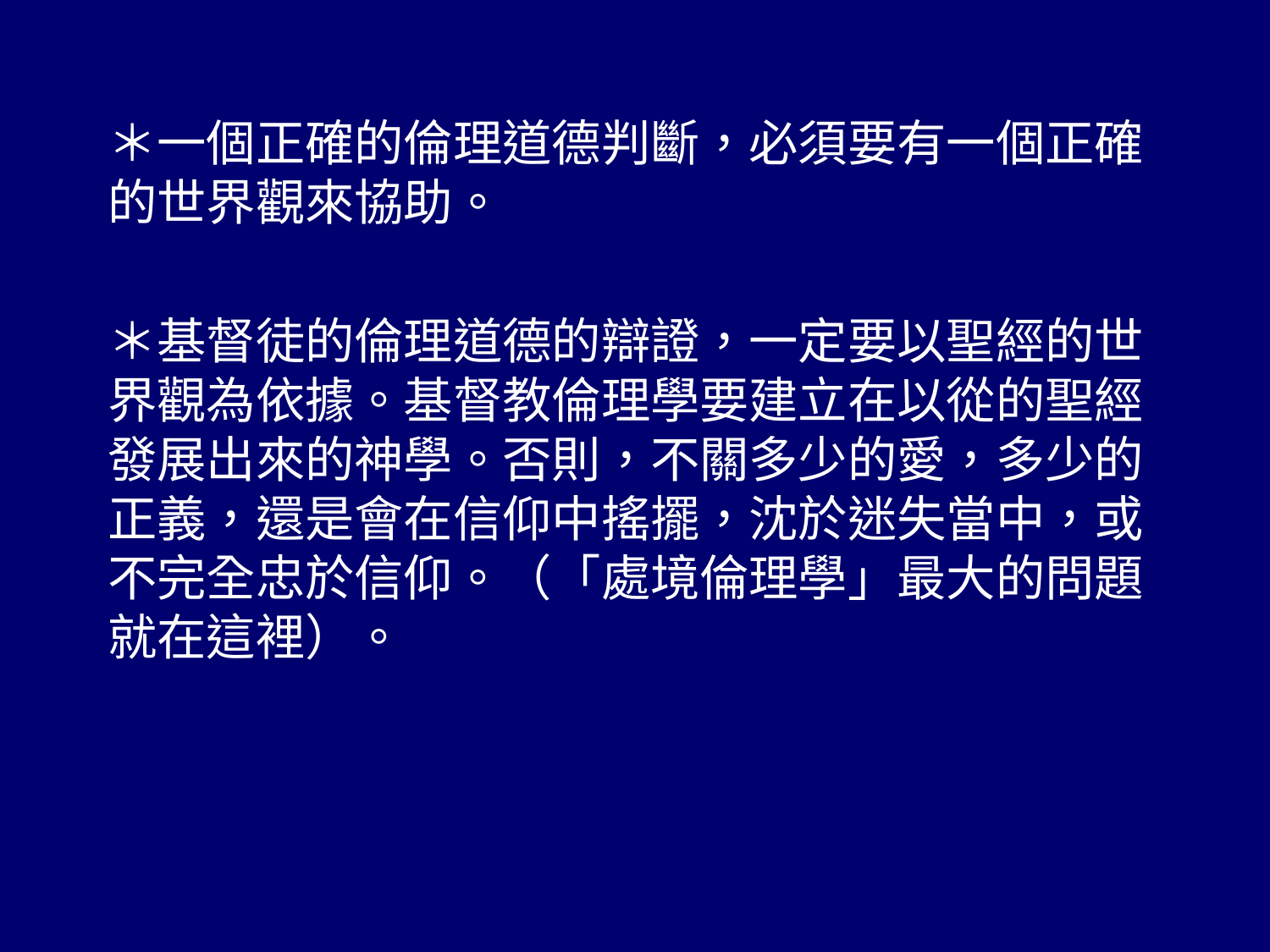

＊一個正確的倫理道德判斷，必須要有一個正確的世界觀來協助。

＊基督徒的倫理道德的辯證，一定要以聖經的世界觀為依據。基督教倫理學要建立在以從的聖經發展出來的神學。否則，不關多少的愛，多少的正義，還是會在信仰中搖擺，沈於迷失當中，或不完全忠於信仰。（「處境倫理學」最大的問題就在這裡）。